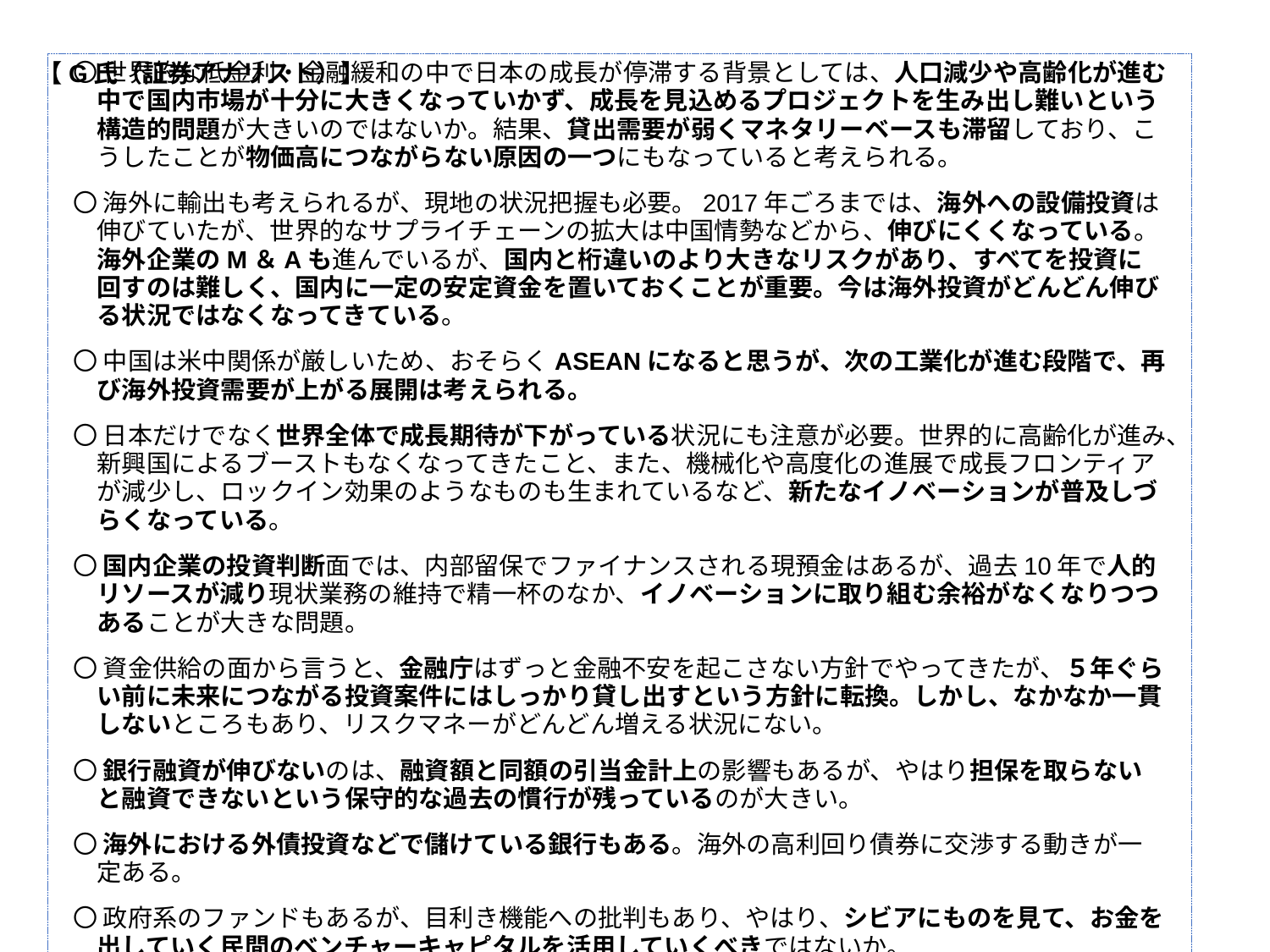

【G氏（証券アナリスト）】
〇 世界的な低金利・金融緩和の中で日本の成長が停滞する背景としては、人口減少や高齢化が進む中で国内市場が十分に大きくなっていかず、成長を見込めるプロジェクトを生み出し難いという構造的問題が大きいのではないか。結果、貸出需要が弱くマネタリーベースも滞留しており、こうしたことが物価高につながらない原因の一つにもなっていると考えられる。
〇 海外に輸出も考えられるが、現地の状況把握も必要。2017年ごろまでは、海外への設備投資は伸びていたが、世界的なサプライチェーンの拡大は中国情勢などから、伸びにくくなっている。海外企業のM＆Aも進んでいるが、国内と桁違いのより大きなリスクがあり、すべてを投資に回すのは難しく、国内に一定の安定資金を置いておくことが重要。今は海外投資がどんどん伸びる状況ではなくなってきている。
〇 中国は米中関係が厳しいため、おそらくASEANになると思うが、次の工業化が進む段階で、再び海外投資需要が上がる展開は考えられる。
〇 日本だけでなく世界全体で成長期待が下がっている状況にも注意が必要。世界的に高齢化が進み、新興国によるブーストもなくなってきたこと、また、機械化や高度化の進展で成長フロンティアが減少し、ロックイン効果のようなものも生まれているなど、新たなイノベーションが普及しづらくなっている。
〇 国内企業の投資判断面では、内部留保でファイナンスされる現預金はあるが、過去10年で人的リソースが減り現状業務の維持で精一杯のなか、イノベーションに取り組む余裕がなくなりつつあることが大きな問題。
〇 資金供給の面から言うと、金融庁はずっと金融不安を起こさない方針でやってきたが、５年ぐらい前に未来につながる投資案件にはしっかり貸し出すという方針に転換。しかし、なかなか一貫しないところもあり、リスクマネーがどんどん増える状況にない。
〇 銀行融資が伸びないのは、融資額と同額の引当金計上の影響もあるが、やはり担保を取らないと融資できないという保守的な過去の慣行が残っているのが大きい。
〇 海外における外債投資などで儲けている銀行もある。海外の高利回り債券に交渉する動きが一定ある。
〇 政府系のファンドもあるが、目利き機能への批判もあり、やはり、シビアにものを見て、お金を出していく民間のベンチャーキャピタルを活用していくべきではないか。